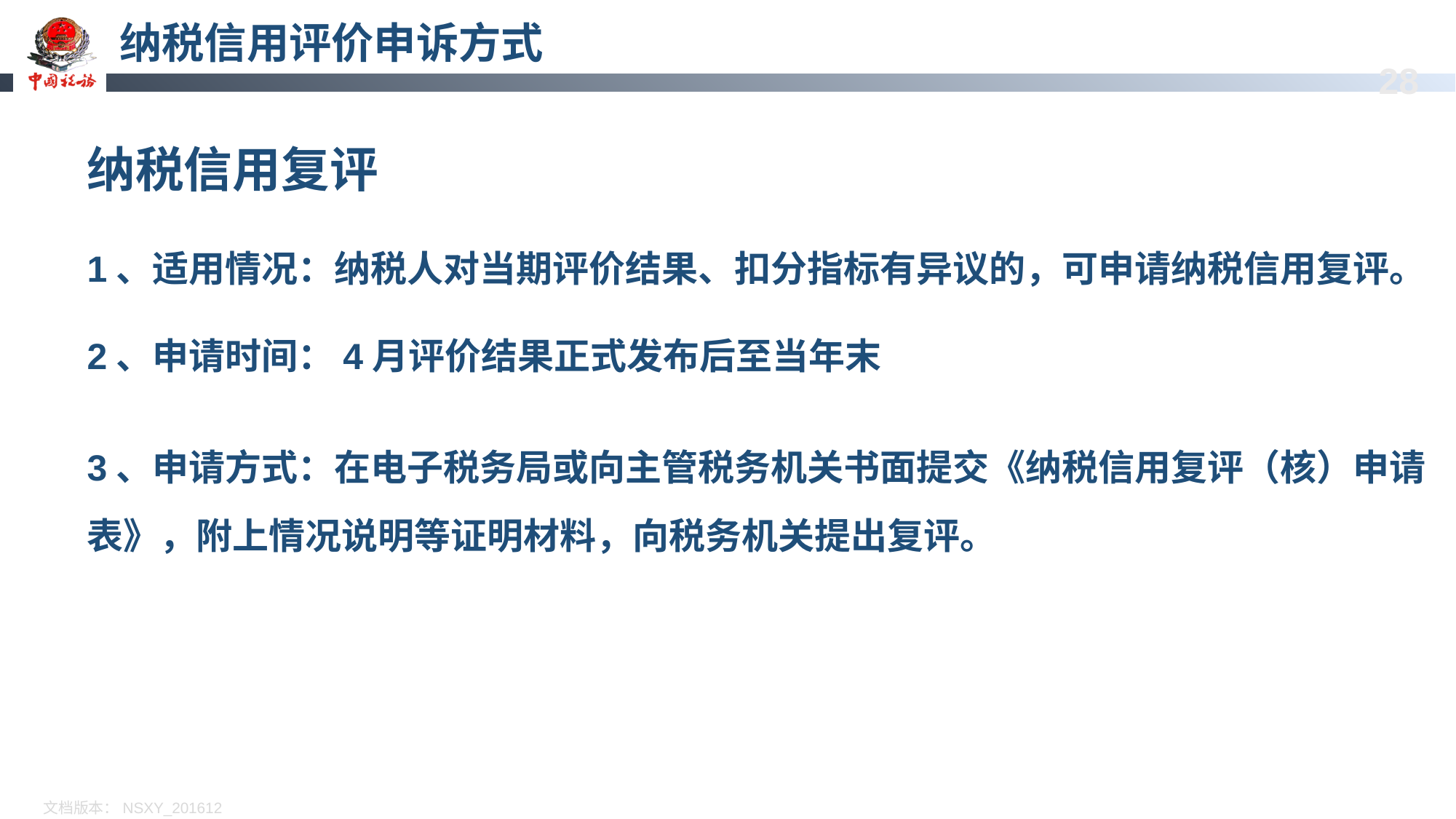

# 纳税信用评价申诉方式
纳税信用复评
1、适用情况：纳税人对当期评价结果、扣分指标有异议的，可申请纳税信用复评。

2、申请时间：4月评价结果正式发布后至当年末

3、申请方式：在电子税务局或向主管税务机关书面提交《纳税信用复评（核）申请表》，附上情况说明等证明材料，向税务机关提出复评。